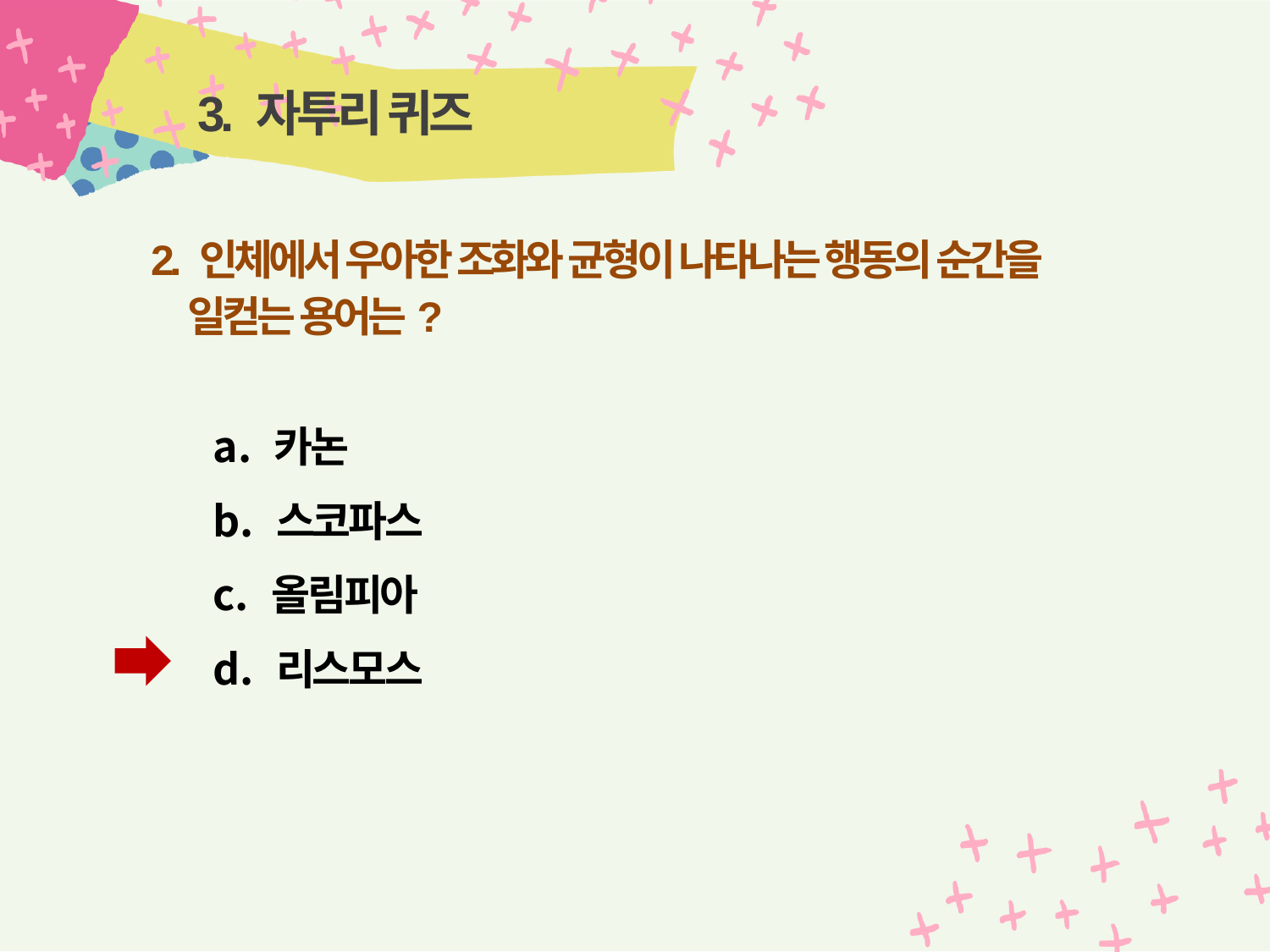

# 3. 자투리 퀴즈
2. 인체에서 우아한 조화와 균형이 나타나는 행동의 순간을 일컫는 용어는?

 카논
 스코파스
 올림피아
 리스모스